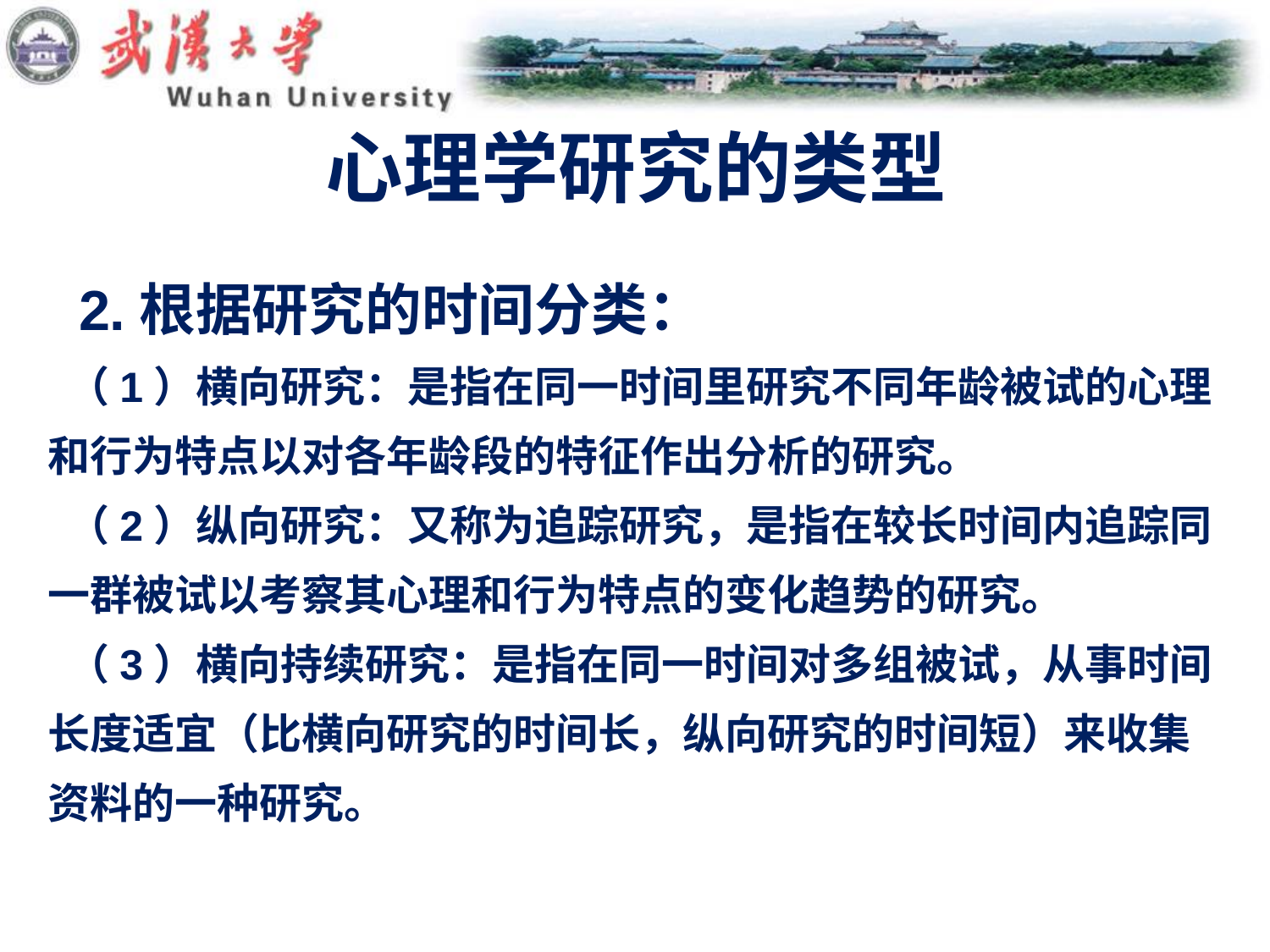

# 心理学研究的类型
  2.根据研究的时间分类：
 （1）横向研究：是指在同一时间里研究不同年龄被试的心理
和行为特点以对各年龄段的特征作出分析的研究。
 （2）纵向研究：又称为追踪研究，是指在较长时间内追踪同
一群被试以考察其心理和行为特点的变化趋势的研究。
 （3）横向持续研究：是指在同一时间对多组被试，从事时间
长度适宜（比横向研究的时间长，纵向研究的时间短）来收集
资料的一种研究。